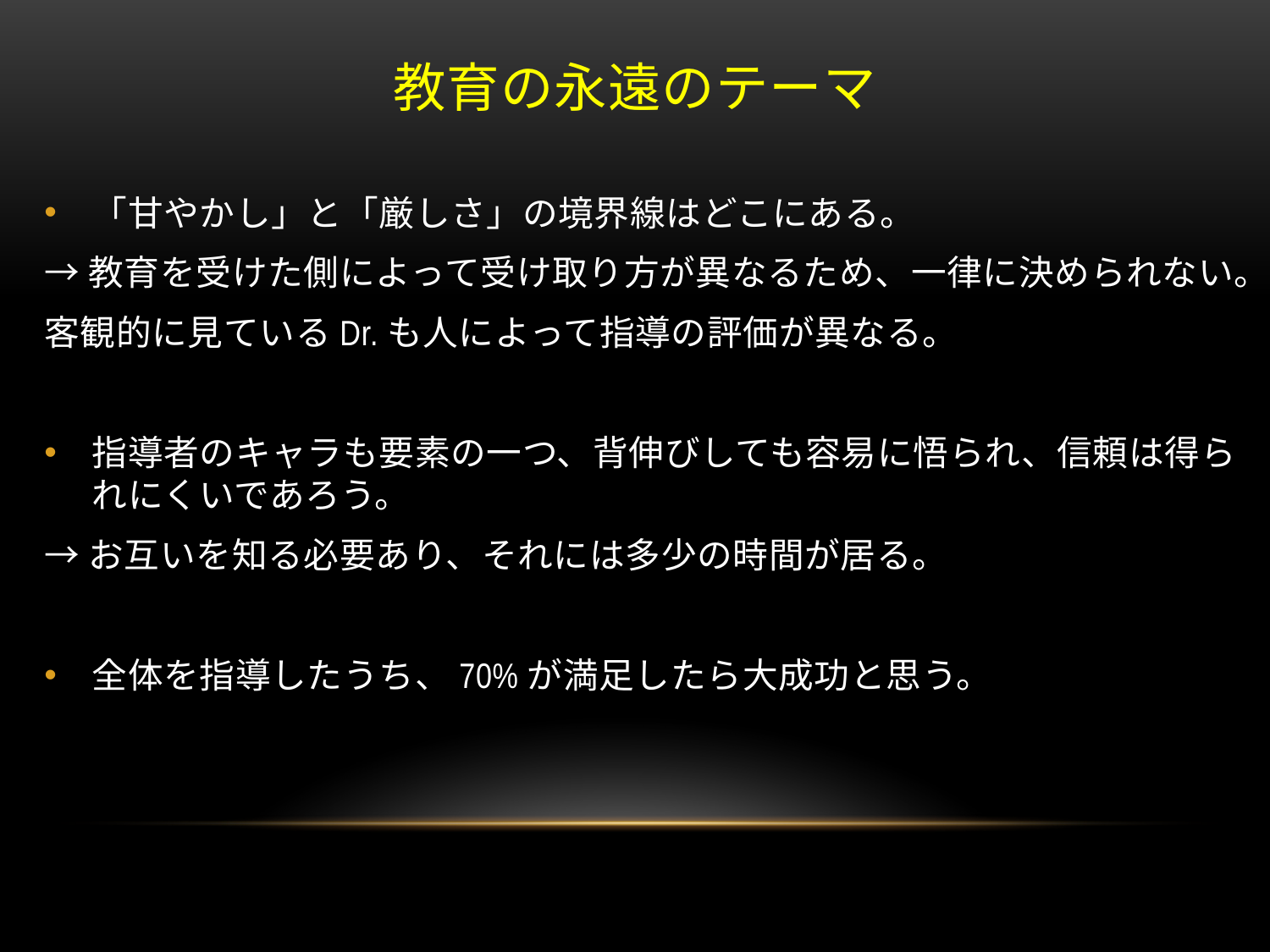

# 教育の永遠のテーマ
「甘やかし」と「厳しさ」の境界線はどこにある。
→教育を受けた側によって受け取り方が異なるため、一律に決められない。
客観的に見ているDr.も人によって指導の評価が異なる。

指導者のキャラも要素の一つ、背伸びしても容易に悟られ、信頼は得られにくいであろう。
→お互いを知る必要あり、それには多少の時間が居る。

全体を指導したうち、70%が満足したら大成功と思う。